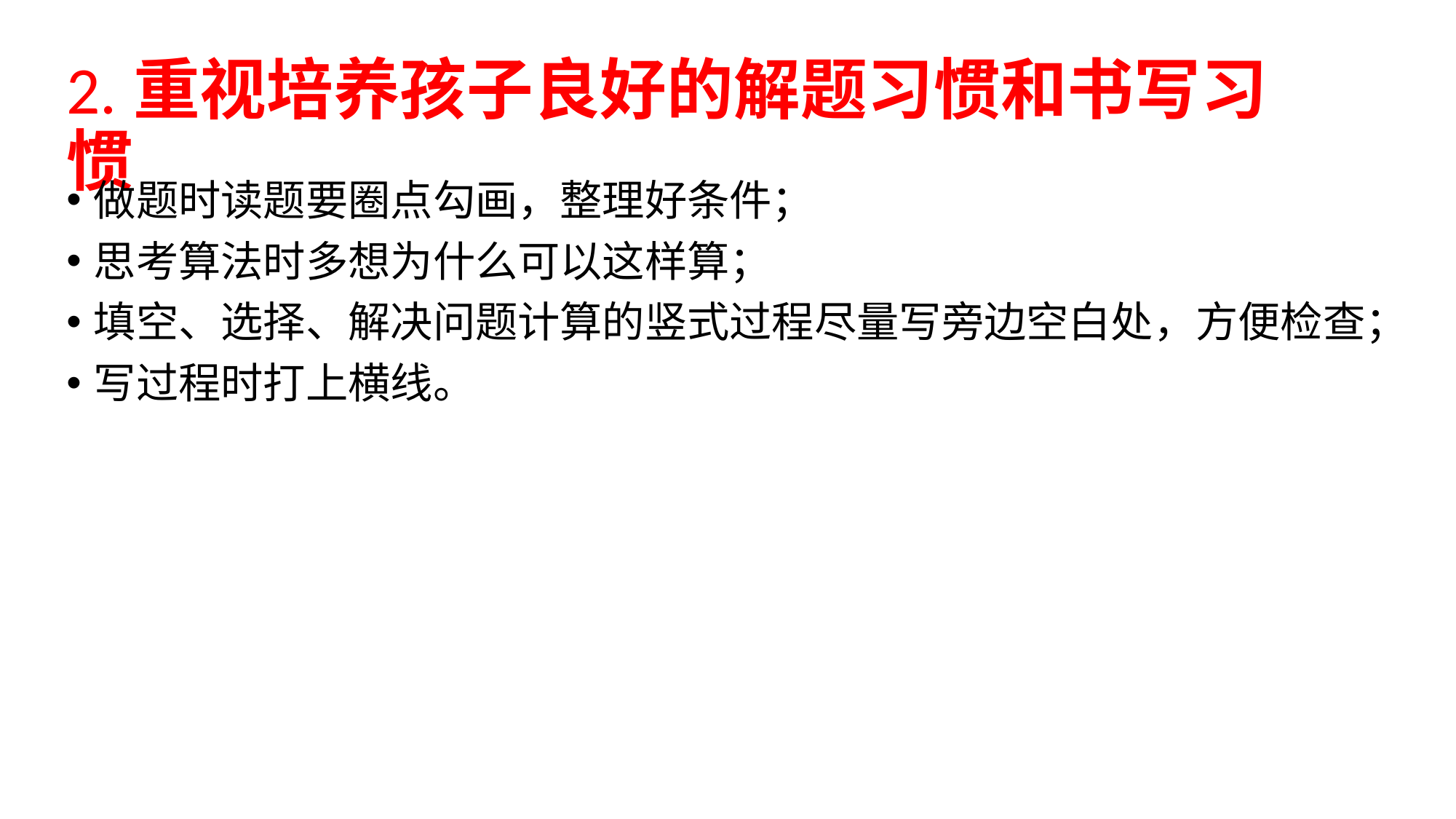

# 2.重视培养孩子良好的解题习惯和书写习惯
做题时读题要圈点勾画，整理好条件；
思考算法时多想为什么可以这样算；
填空、选择、解决问题计算的竖式过程尽量写旁边空白处，方便检查；
写过程时打上横线。